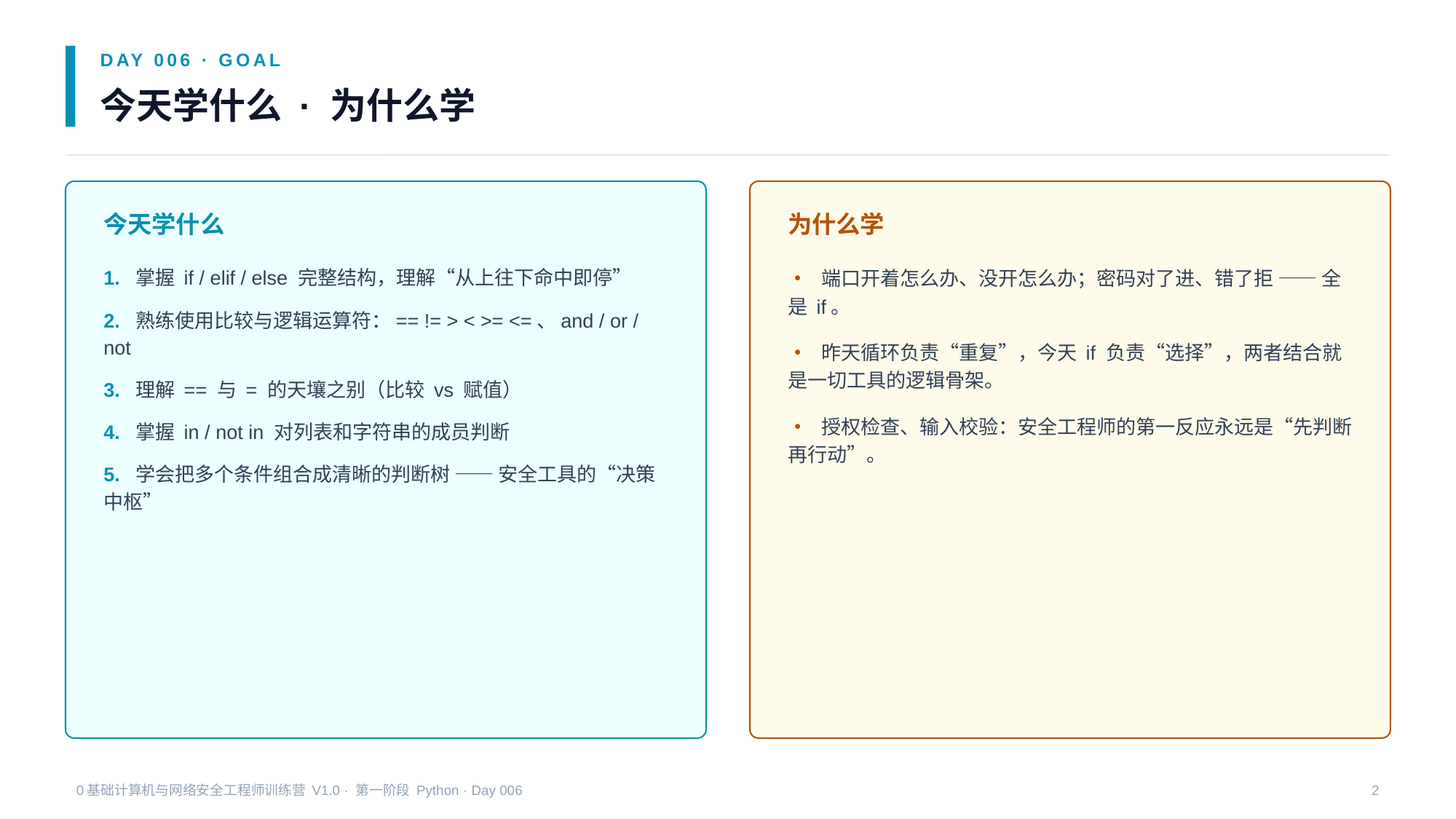

DAY 006 · GOAL

今天学什么 · 为什么学

今天学什么
为什么学
1.  掌握 if / elif / else 完整结构，理解“从上往下命中即停”
2.  熟练使用比较与逻辑运算符：== != > < >= <=、and / or / not
3.  理解 == 与 = 的天壤之别（比较 vs 赋值）
4.  掌握 in / not in 对列表和字符串的成员判断
5.  学会把多个条件组合成清晰的判断树 —— 安全工具的“决策中枢”
•  端口开着怎么办、没开怎么办；密码对了进、错了拒 —— 全是 if。
•  昨天循环负责“重复”，今天 if 负责“选择”，两者结合就是一切工具的逻辑骨架。
•  授权检查、输入校验：安全工程师的第一反应永远是“先判断再行动”。
0基础计算机与网络安全工程师训练营 V1.0 · 第一阶段 Python · Day 006
2